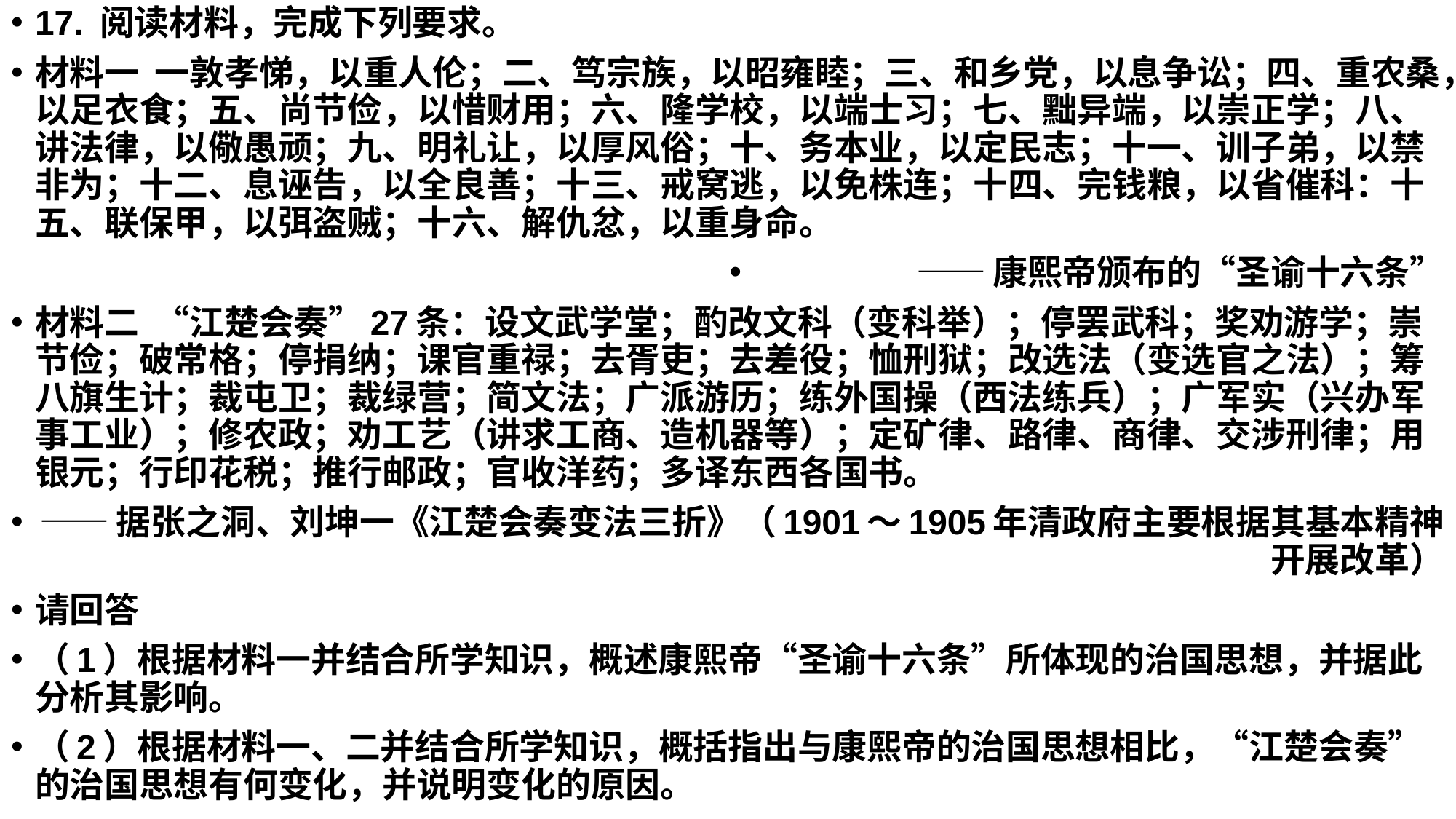

17. 阅读材料，完成下列要求。
材料一  一敦孝悌，以重人伦；二、笃宗族，以昭雍睦；三、和乡党，以息争讼；四、重农桑，以足衣食；五、尚节俭，以惜财用；六、隆学校，以端士习；七、黜异端，以崇正学；八、讲法律，以儆愚顽；九、明礼让，以厚风俗；十、务本业，以定民志；十一、训子弟，以禁非为；十二、息诬告，以全良善；十三、戒窝逃，以免株连；十四、完钱粮，以省催科：十五、联保甲，以弭盗贼；十六、解仇忿，以重身命。
——康熙帝颁布的“圣谕十六条”
材料二  “江楚会奏”27条：设文武学堂；酌改文科（变科举）；停罢武科；奖劝游学；崇节俭；破常格；停捐纳；课官重禄；去胥吏；去差役；恤刑狱；改选法（变选官之法）；筹八旗生计；裁屯卫；裁绿营；简文法；广派游历；练外国操（西法练兵）；广军实（兴办军事工业）；修农政；劝工艺（讲求工商、造机器等）；定矿律、路律、商律、交涉刑律；用银元；行印花税；推行邮政；官收洋药；多译东西各国书。
——据张之洞、刘坤一《江楚会奏变法三折》（1901～1905年清政府主要根据其基本精神开展改革）
请回答
（1）根据材料一并结合所学知识，概述康熙帝“圣谕十六条”所体现的治国思想，并据此分析其影响。
（2）根据材料一、二并结合所学知识，概括指出与康熙帝的治国思想相比，“江楚会奏”的治国思想有何变化，并说明变化的原因。